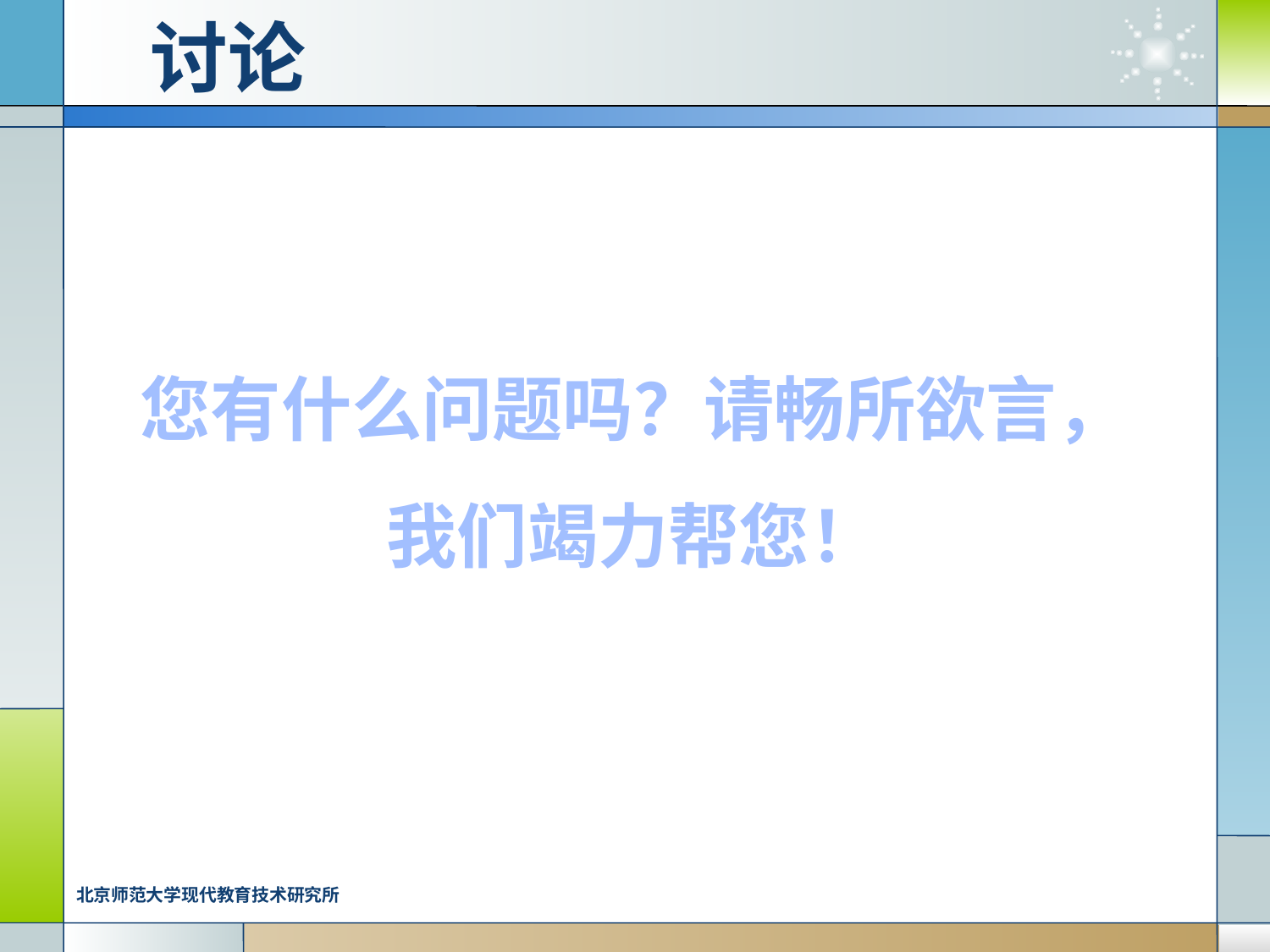

# 讨论

您有什么问题吗？请畅所欲言，我们竭力帮您！

北京师范大学现代教育技术研究所